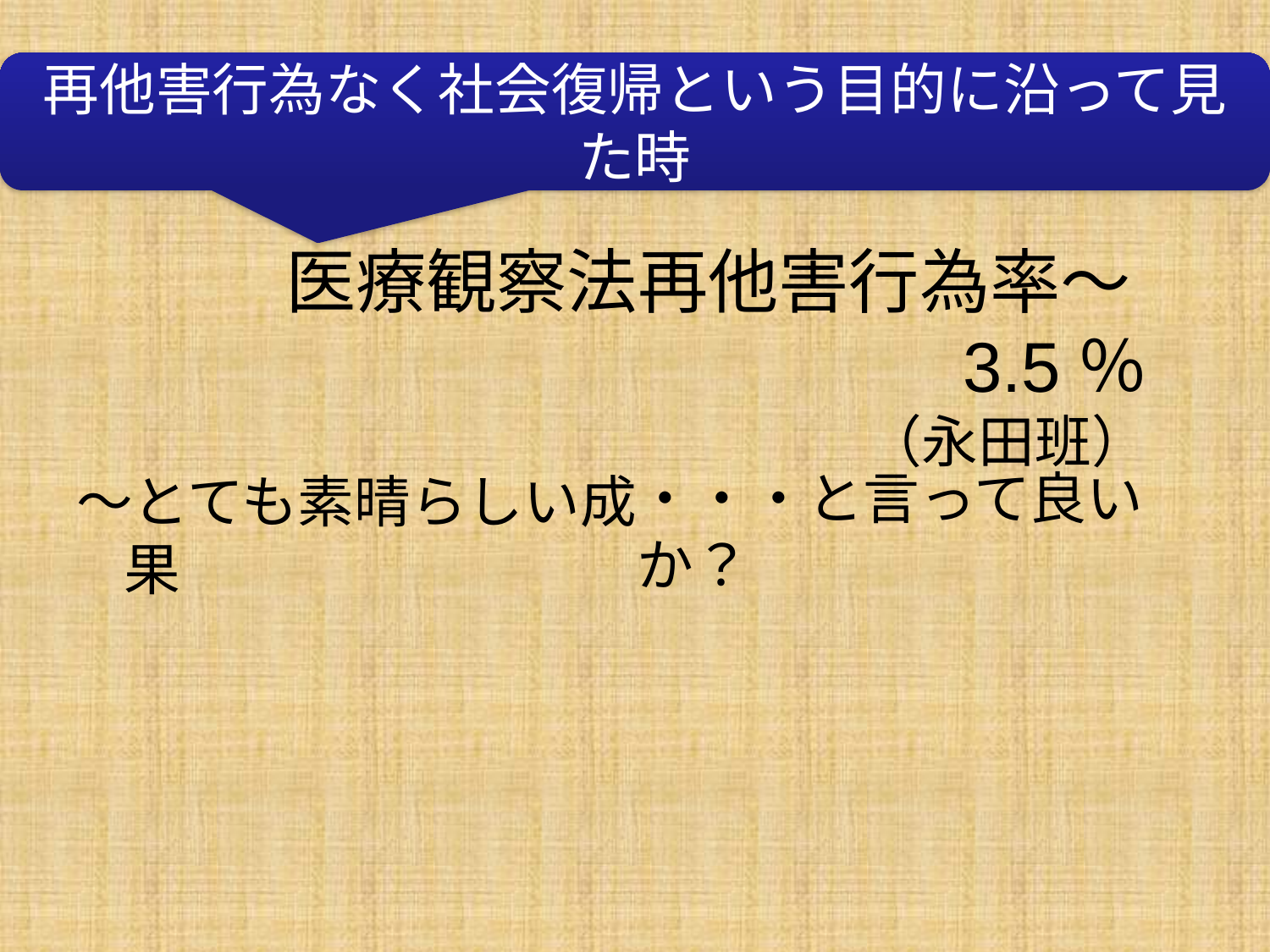

再他害行為なく社会復帰という目的に沿って見た時
# 医療観察法再他害行為率～3.5％ （永田班）
・・・と言って良いか？
～とても素晴らしい成果